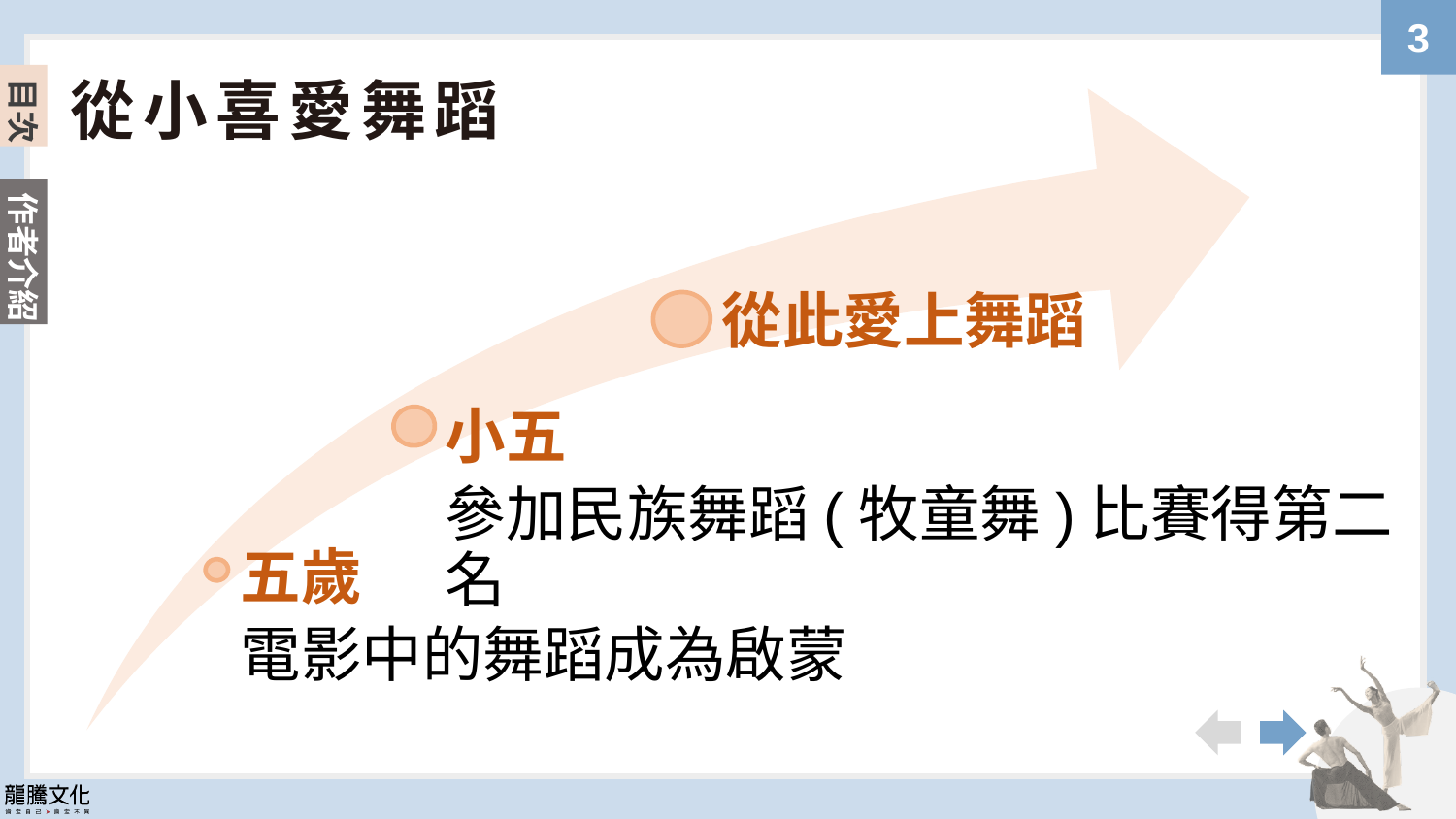

從小喜愛舞蹈

從此愛上舞蹈

小五
參加民族舞蹈(牧童舞)比賽得第二名

五歲
電影中的舞蹈成為啟蒙